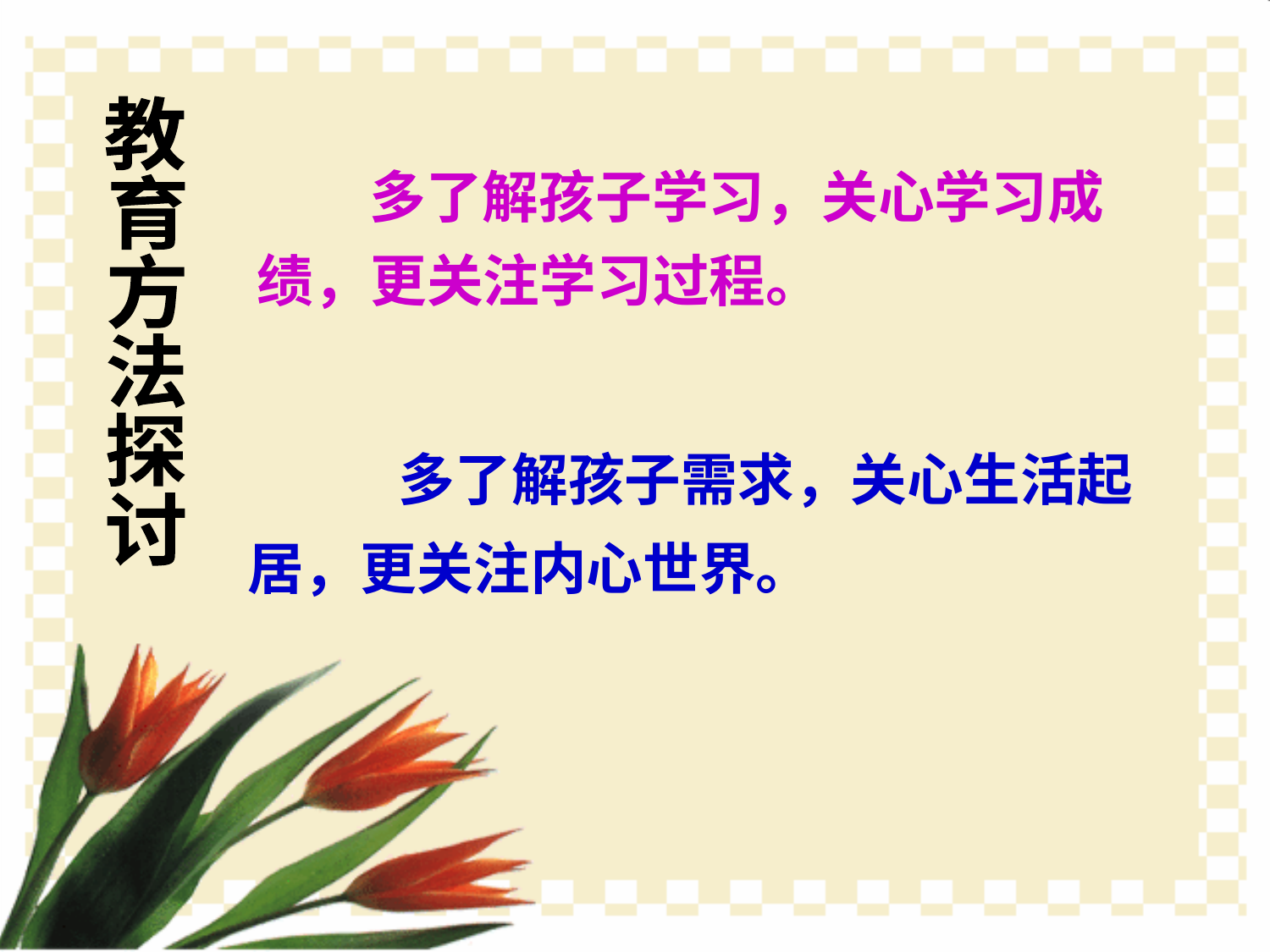

教
育
方
法
探
讨
      多了解孩子学习，关心学习成绩，更关注学习过程。
      多了解孩子需求，关心生活起居，更关注内心世界。